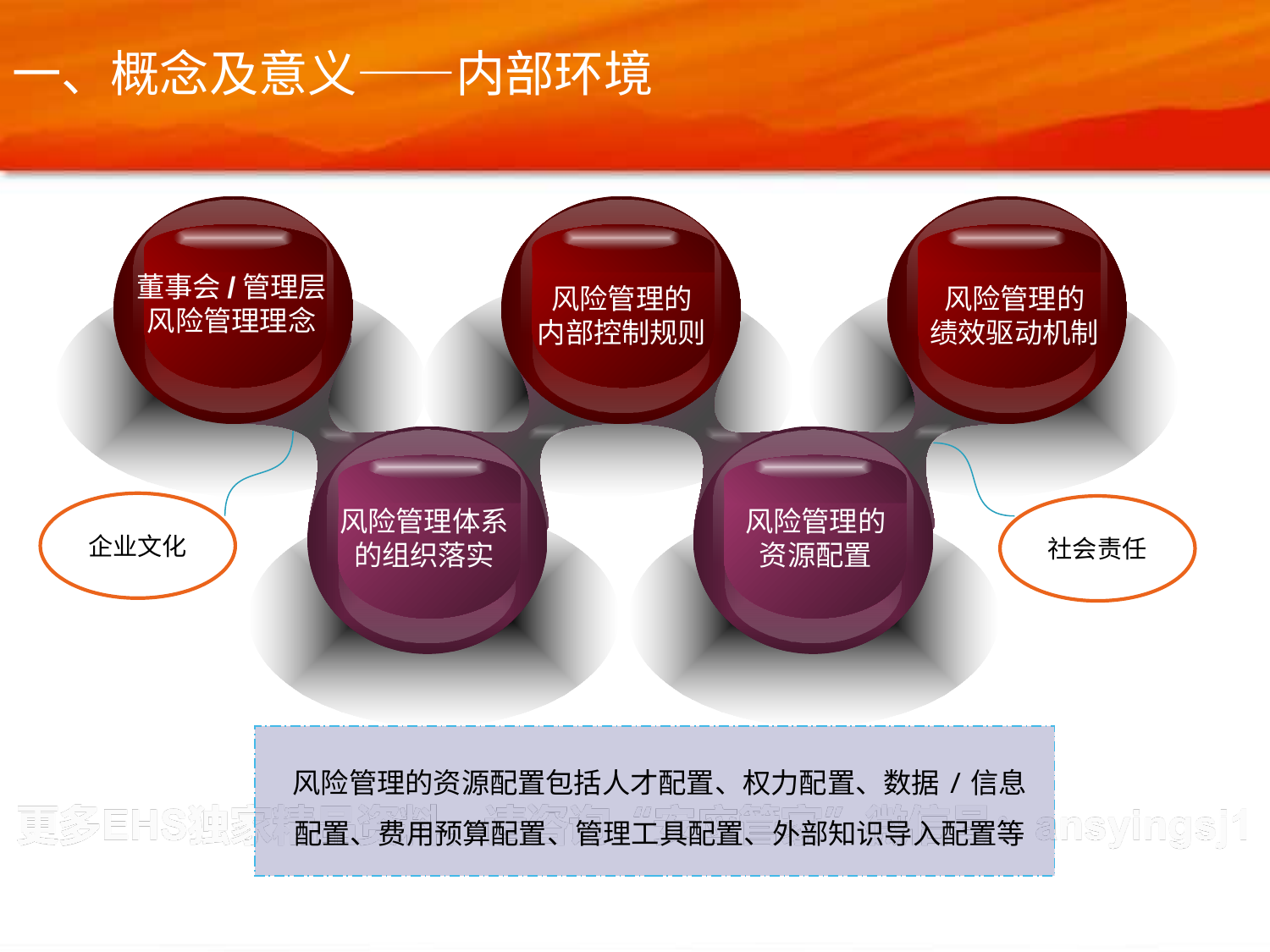

一、概念及意义——内部环境

董事会/管理层
风险管理理念

风险管理的
内部控制规则
风险管理的
绩效驱动机制

企业文化
社会责任
风险管理体系
的组织落实
风险管理的
资源配置

风险管理的资源配置包括人才配置、权力配置、数据/信息
配置、费用预算配置、管理工具配置、外部知识导入配置等